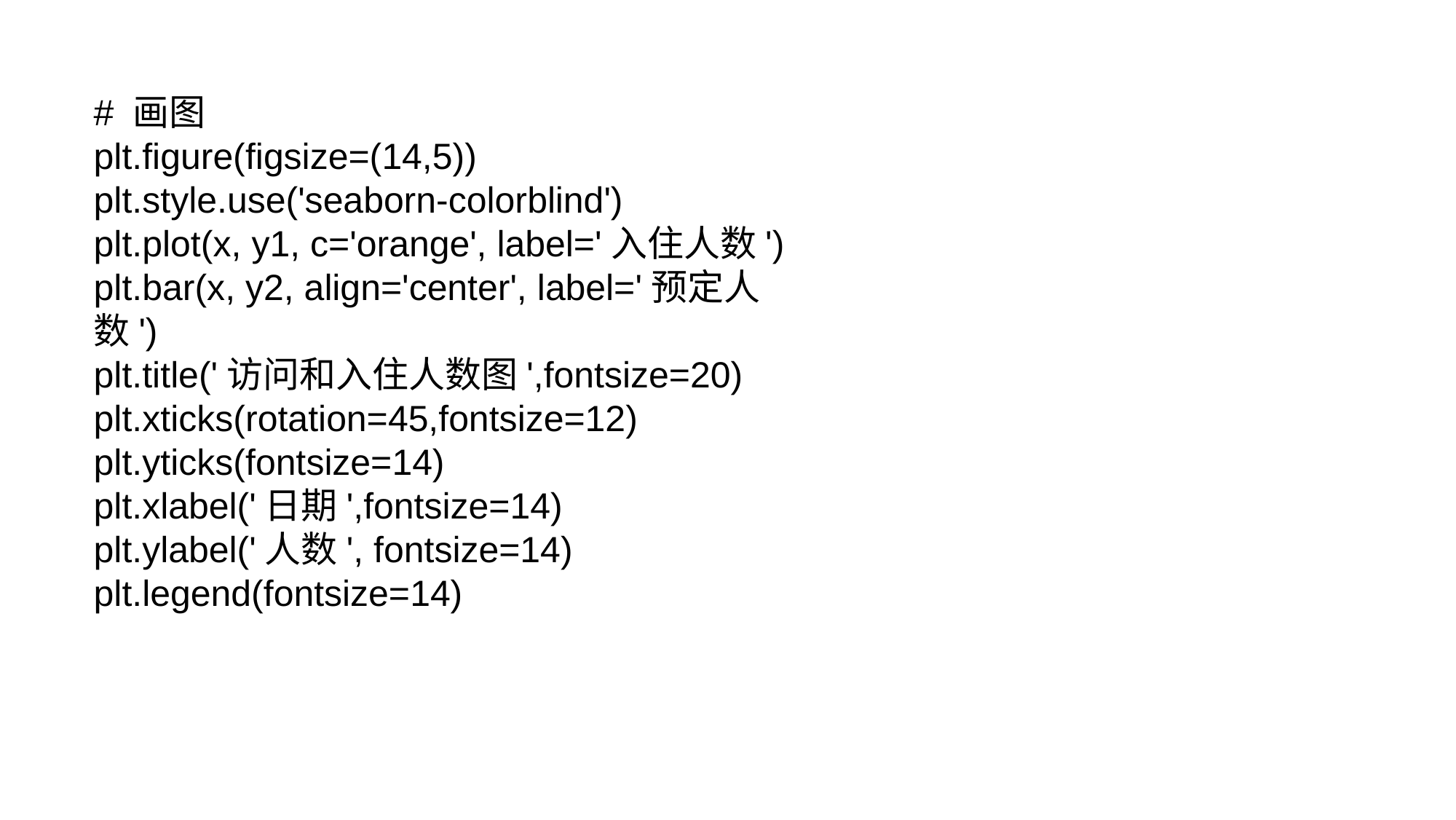

# 画图
plt.figure(figsize=(14,5))
plt.style.use('seaborn-colorblind')
plt.plot(x, y1, c='orange', label='入住人数')
plt.bar(x, y2, align='center', label='预定人数')
plt.title('访问和入住人数图',fontsize=20)
plt.xticks(rotation=45,fontsize=12)
plt.yticks(fontsize=14)
plt.xlabel('日期',fontsize=14)
plt.ylabel('人数', fontsize=14)
plt.legend(fontsize=14)